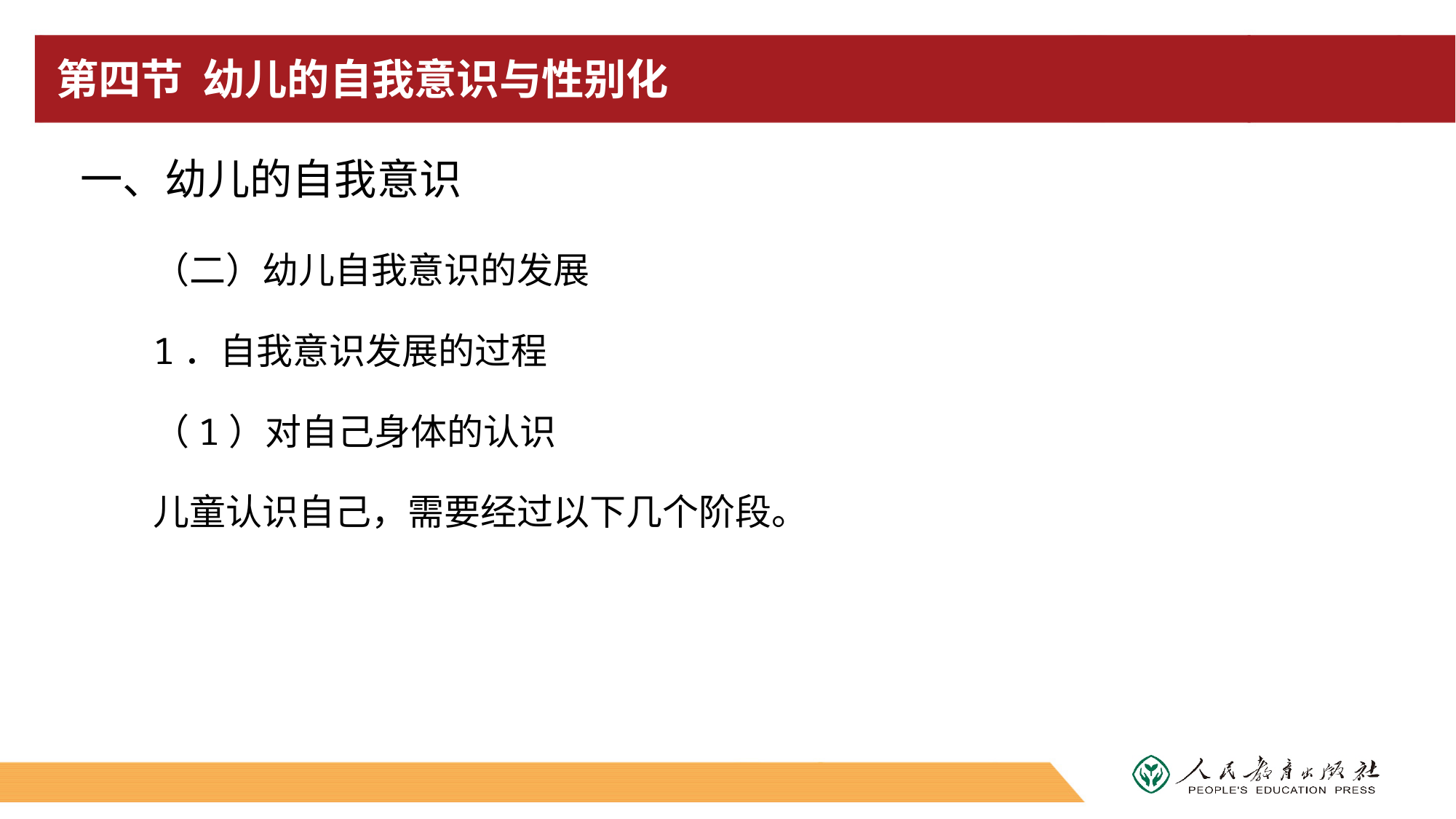

# 第四节  幼儿的自我意识与性别化
一、幼儿的自我意识
（二）幼儿自我意识的发展
1．自我意识发展的过程
（1）对自己身体的认识
儿童认识自己，需要经过以下几个阶段。